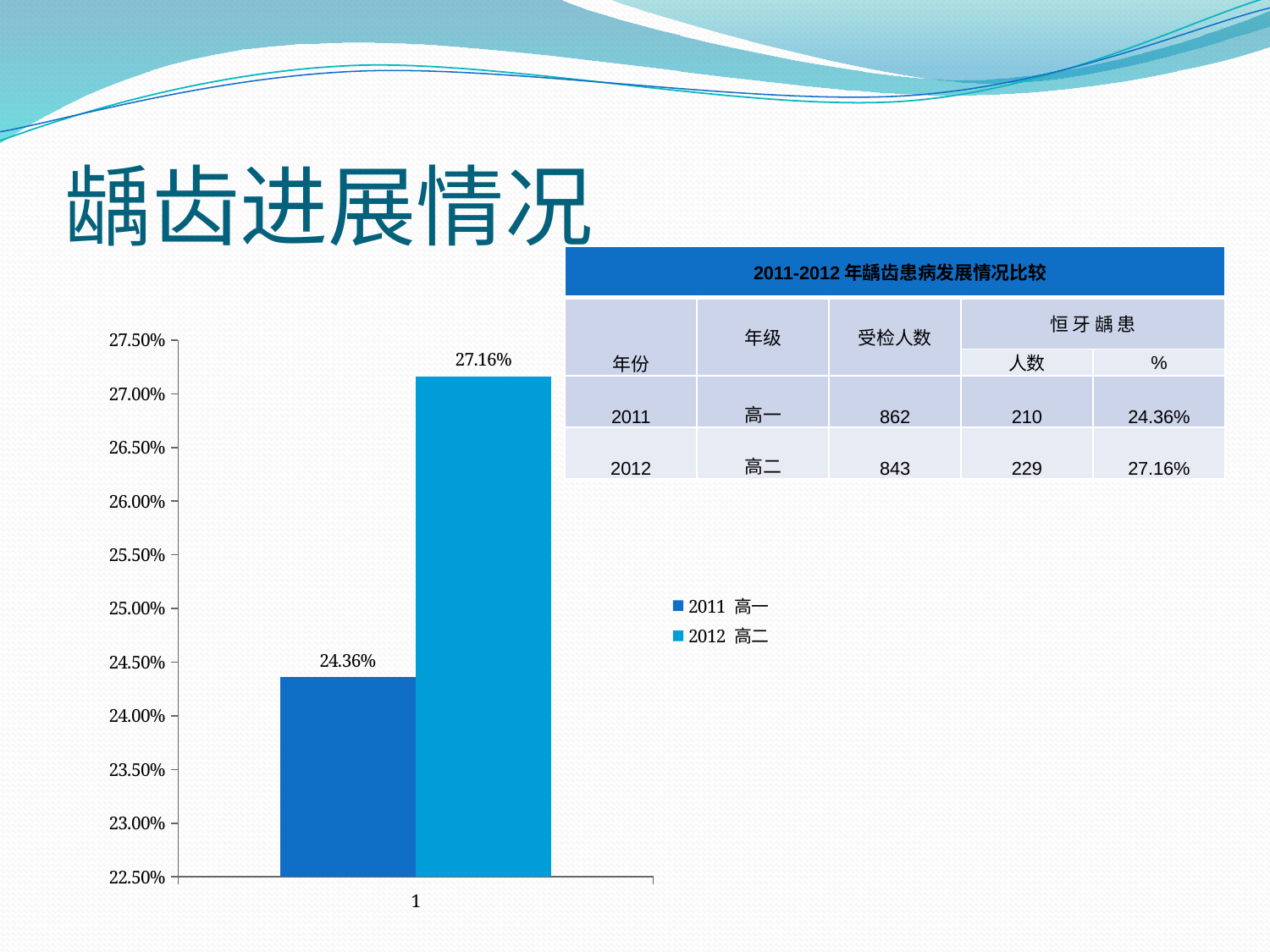

# 龋齿进展情况
| 2011-2012年龋齿患病发展情况比较 |  |  |  |  |
| --- | --- | --- | --- | --- |
| 年份 | 年级 | 受检人数 | 恒 牙 龋 患 |  |
|  |  |  | 人数 | % |
| 2011 | 高一 | 862 | 210 | 24.36% |
| 2012 | 高二 | 843 | 229 | 27.16% |

### Chart

| Category | 2011 高一 | 2012 高二 |
|---|---|---|